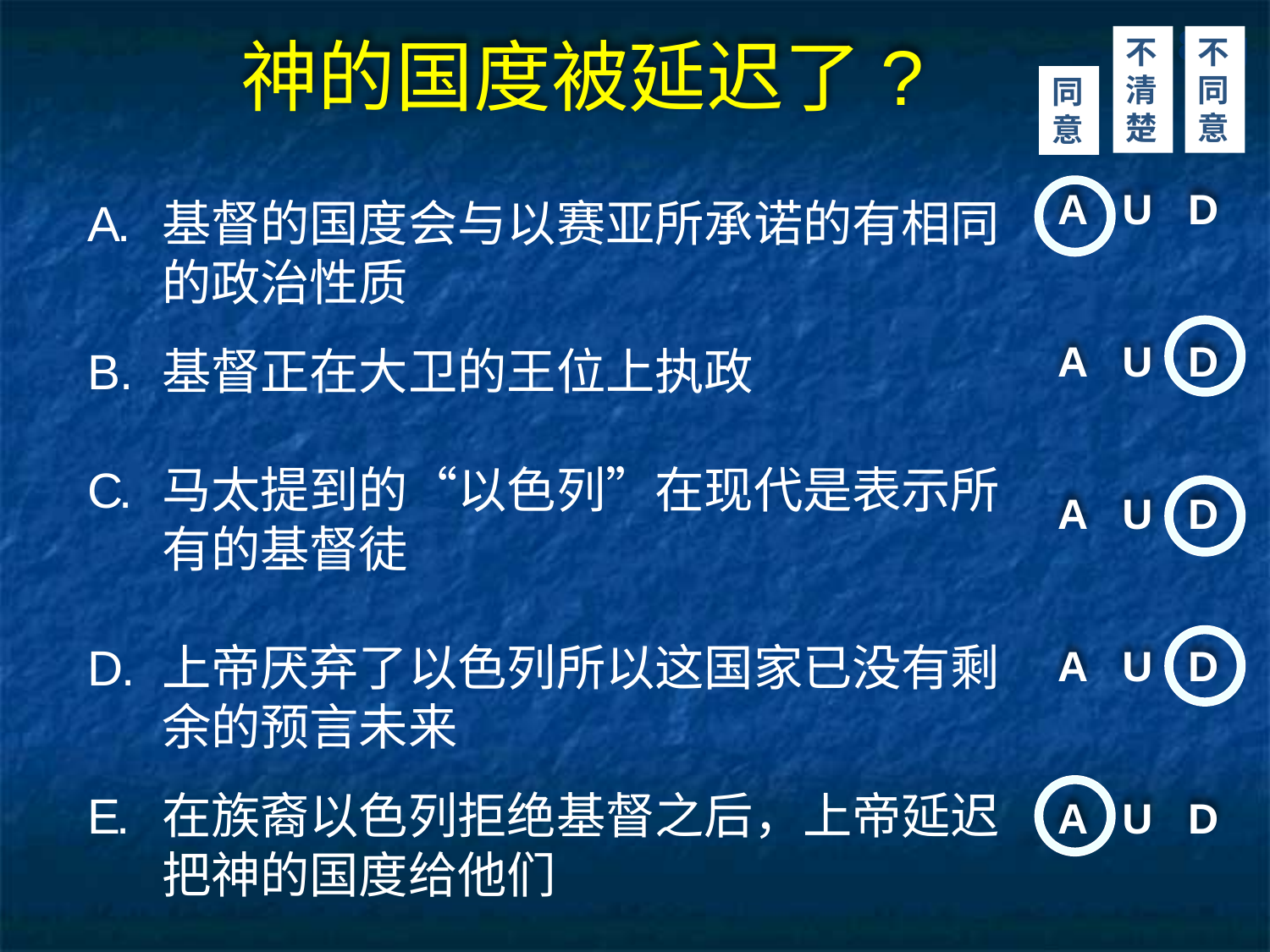

# 神的国度被延迟了?
80g
不清楚
不同意
同意

A   U   D

A   U   D

A   U   D

A   U   D

A   U   D

基督的国度会与以赛亚所承诺的有相同的政治性质

基督正在大卫的王位上执政

马太提到的“以色列”在现代是表示所有的基督徒

上帝厌弃了以色列所以这国家已没有剩余的预言未来

在族裔以色列拒绝基督之后，上帝延迟把神的国度给他们